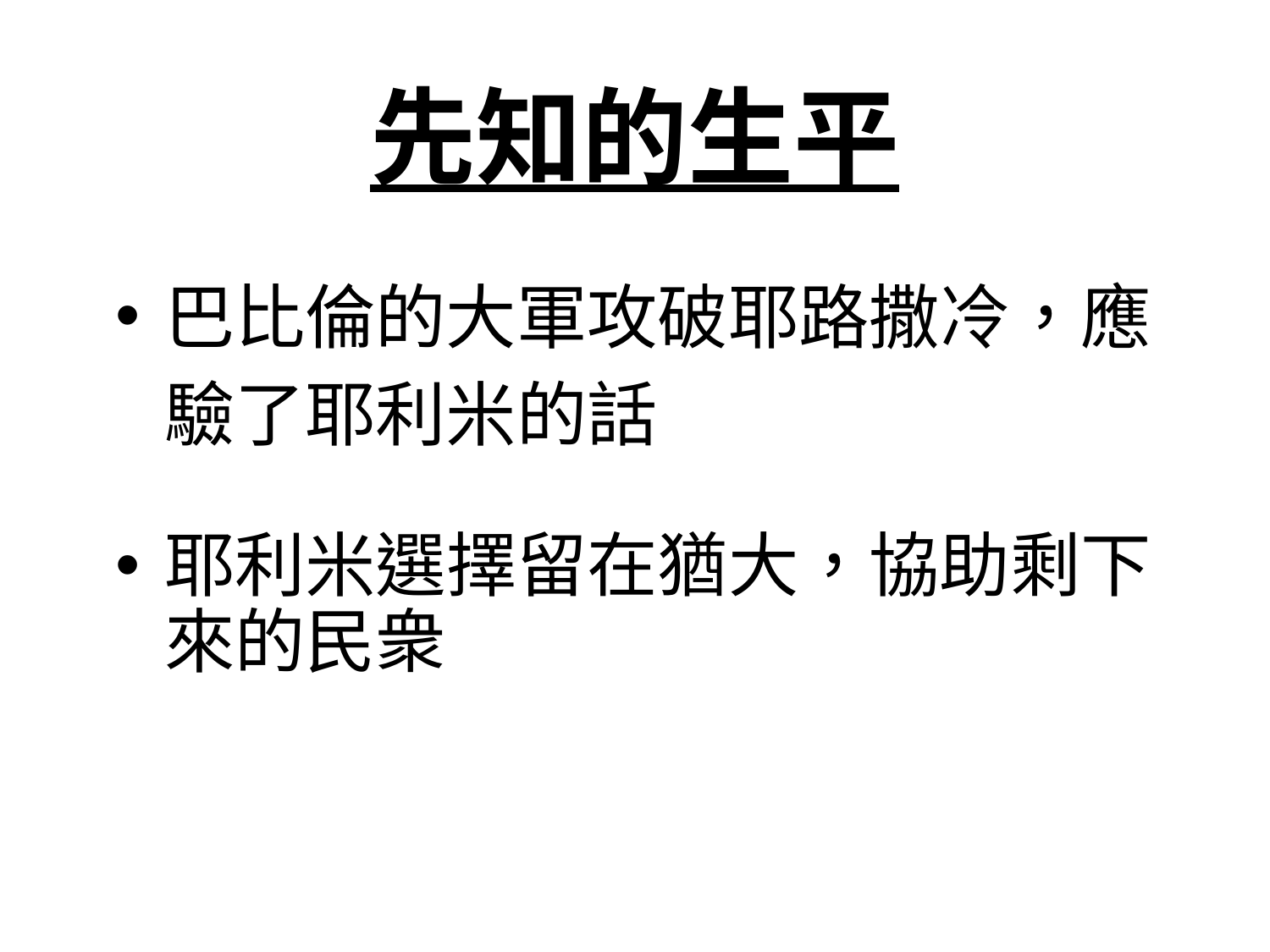

# 先知的生平
巴比倫的大軍攻破耶路撒冷，應驗了耶利米的話

耶利米選擇留在猶大，協助剩下來的民衆